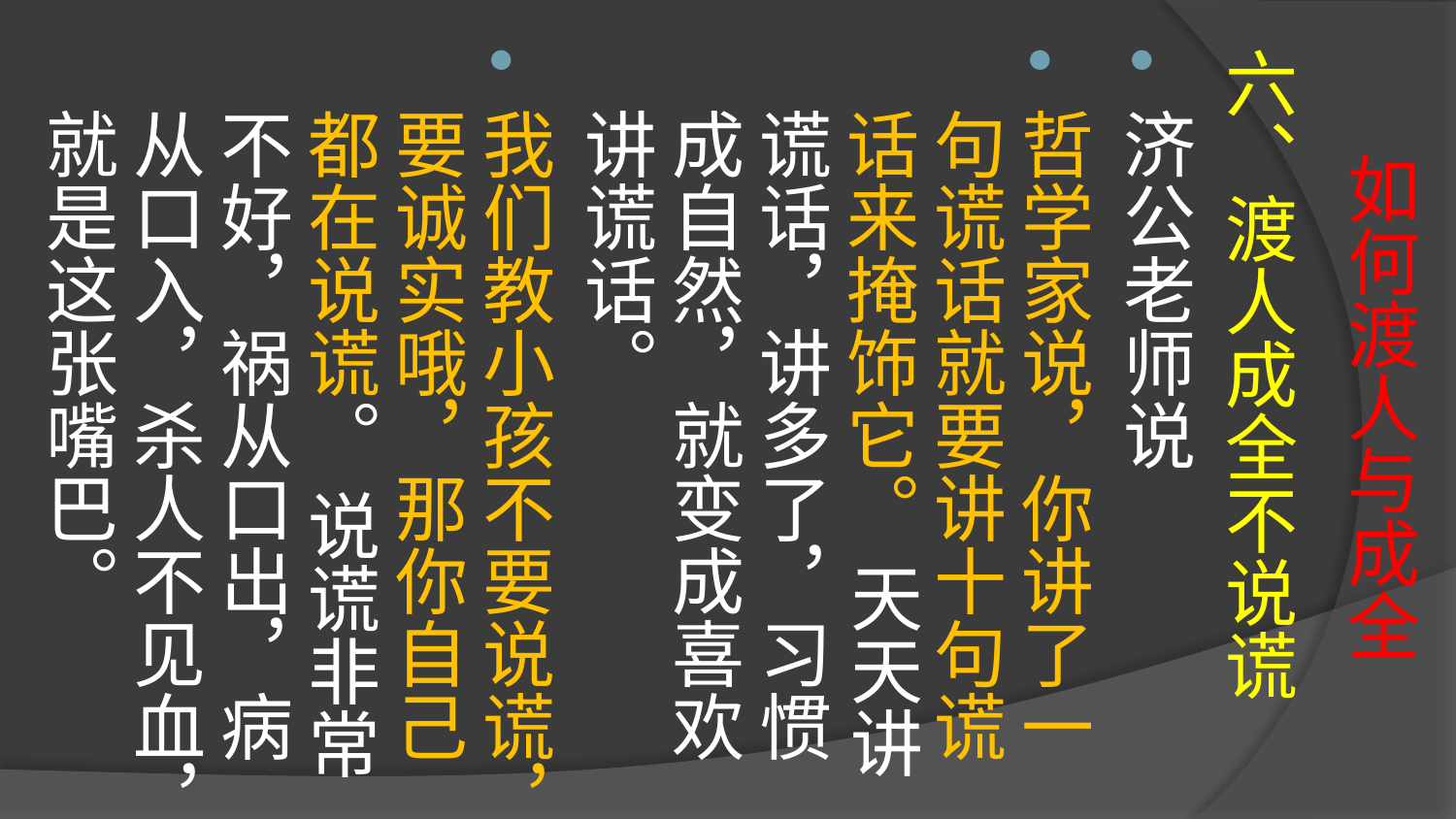

# 如何渡人与成全
六、渡人成全不说谎
济公老师说
哲学家说，你讲了一句谎话就要讲十句谎话来掩饰它。 天天讲谎话，讲多了，习惯成自然，就变成喜欢讲谎话。
我们教小孩不要说谎，要诚实哦，那你自己都在说谎。 说谎非常不好，祸从口出，病从口入，杀人不见血，就是这张嘴巴。